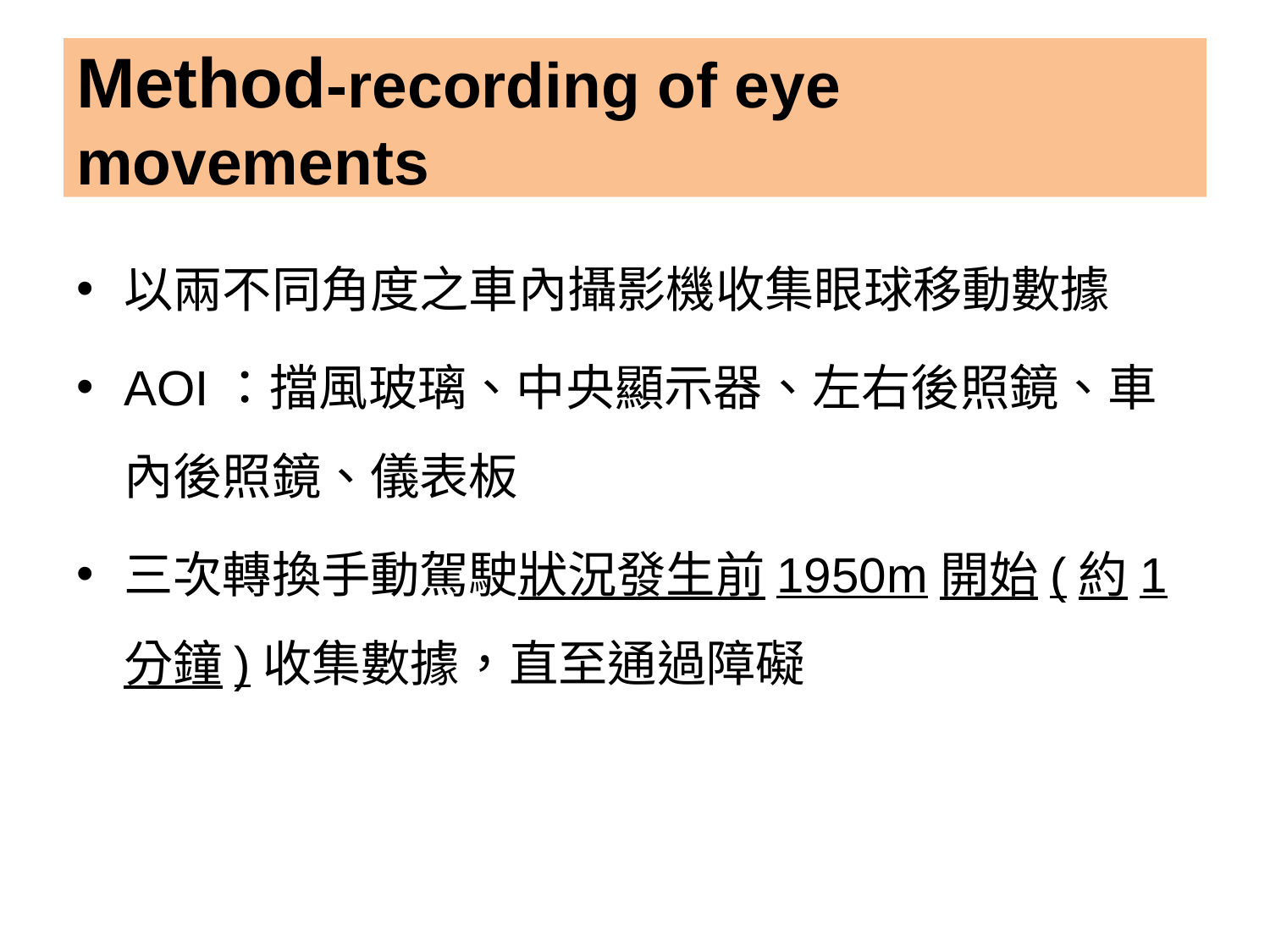

# Method-recording of eye movements
以兩不同角度之車內攝影機收集眼球移動數據
AOI：擋風玻璃、中央顯示器、左右後照鏡、車內後照鏡、儀表板
三次轉換手動駕駛狀況發生前1950m開始(約1分鐘)收集數據，直至通過障礙